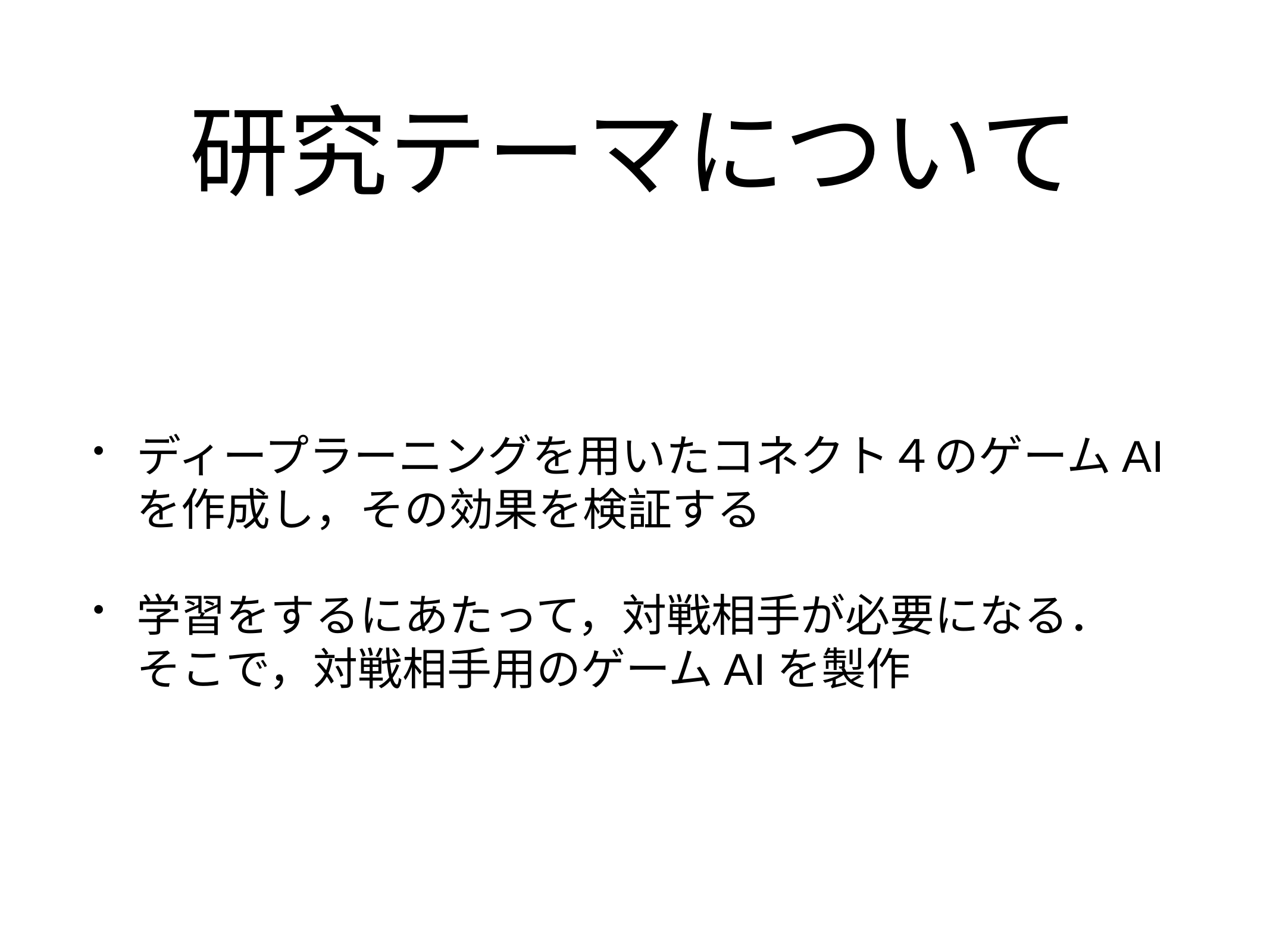

# 研究テーマについて
ディープラーニングを用いたコネクト４のゲームAIを作成し，その効果を検証する
学習をするにあたって，対戦相手が必要になる．
そこで，対戦相手用のゲームAIを製作